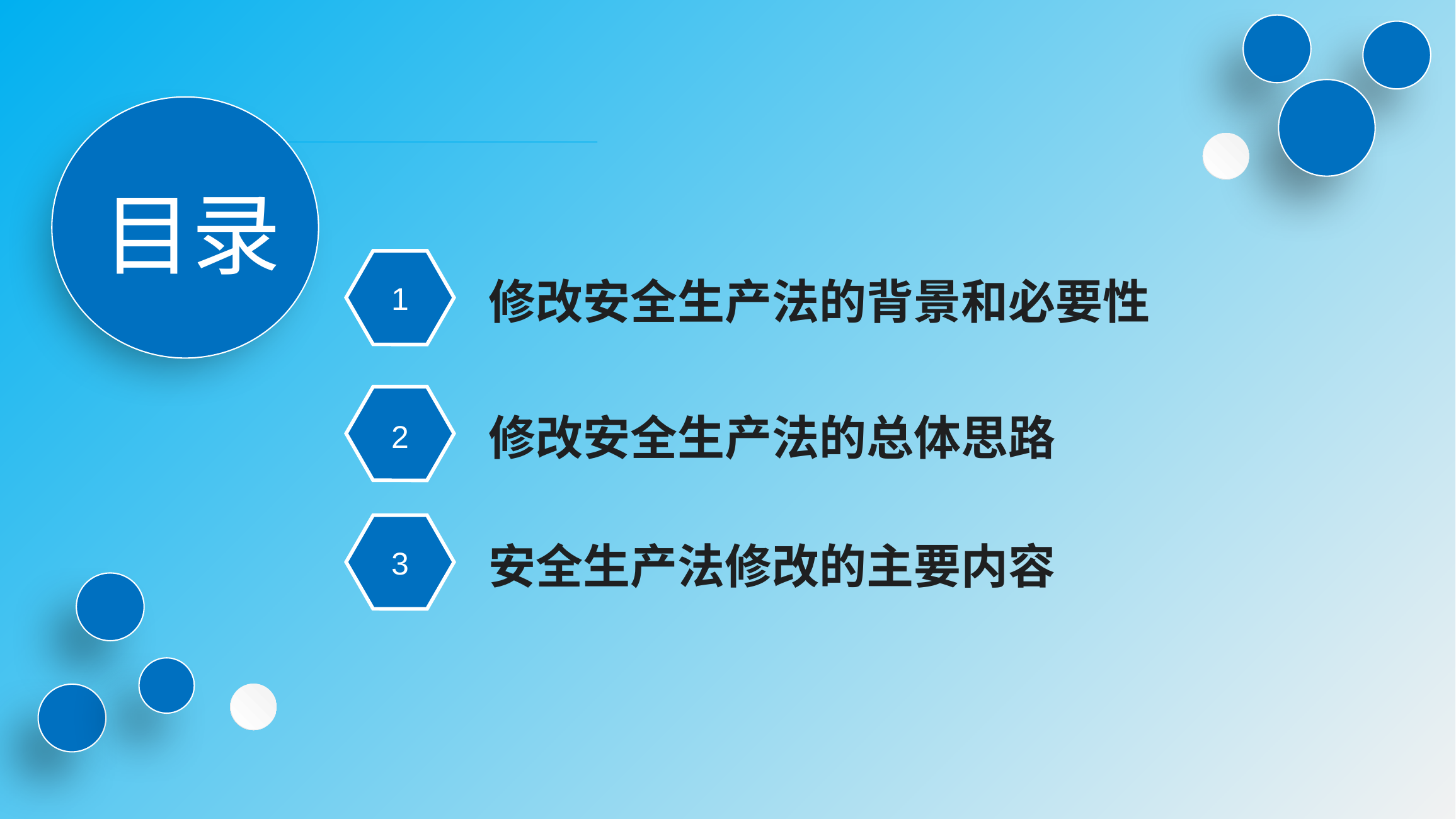

目录

1
修改安全生产法的背景和必要性
2
修改安全生产法的总体思路
3
安全生产法修改的主要内容